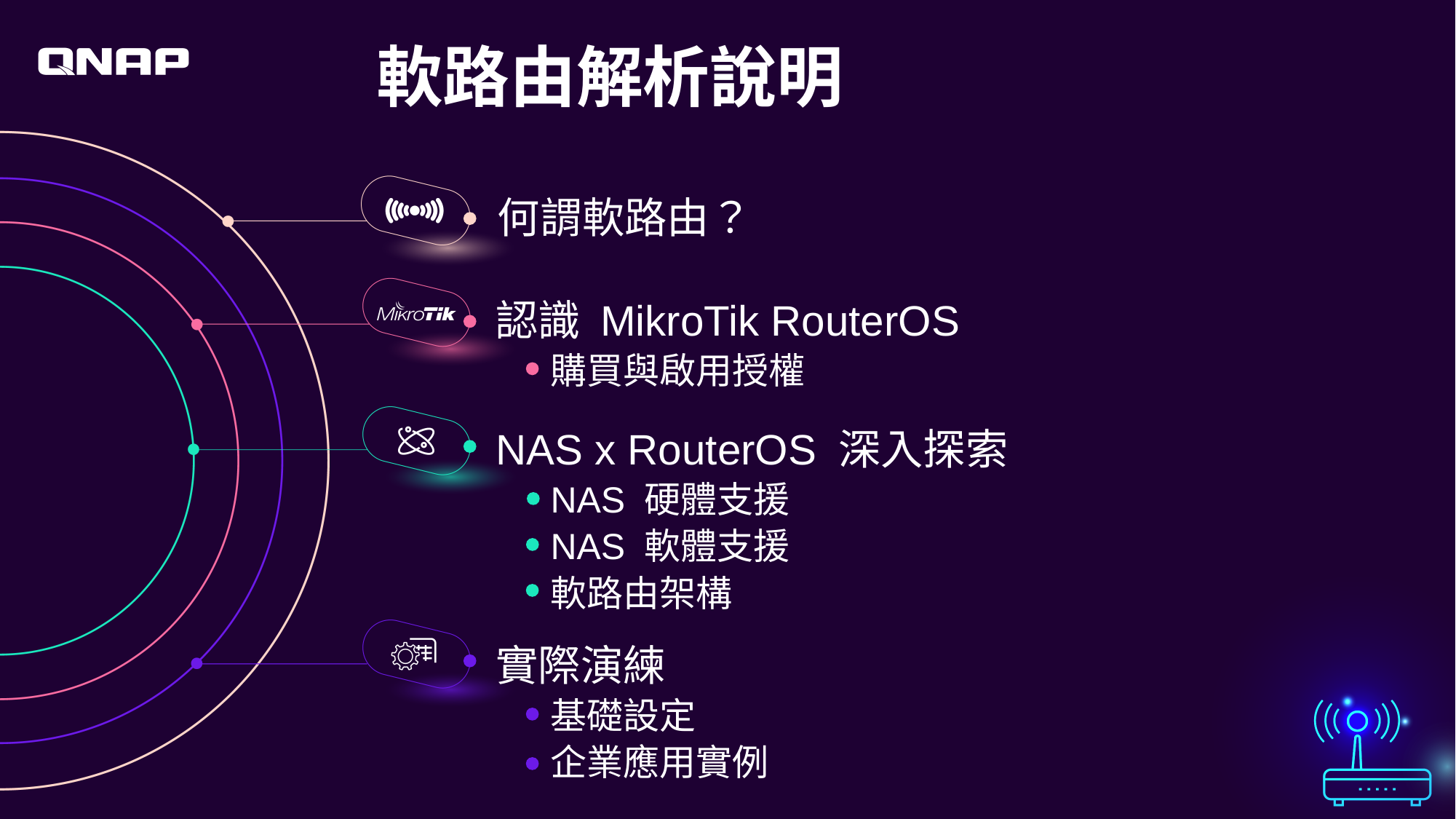

# 軟路由解析說明
何謂軟路由？

認識 MikroTik RouterOS
購買與啟用授權

NAS x RouterOS 深入探索
NAS 硬體支援
NAS 軟體支援
軟路由架構

實際演練
基礎設定
企業應用實例